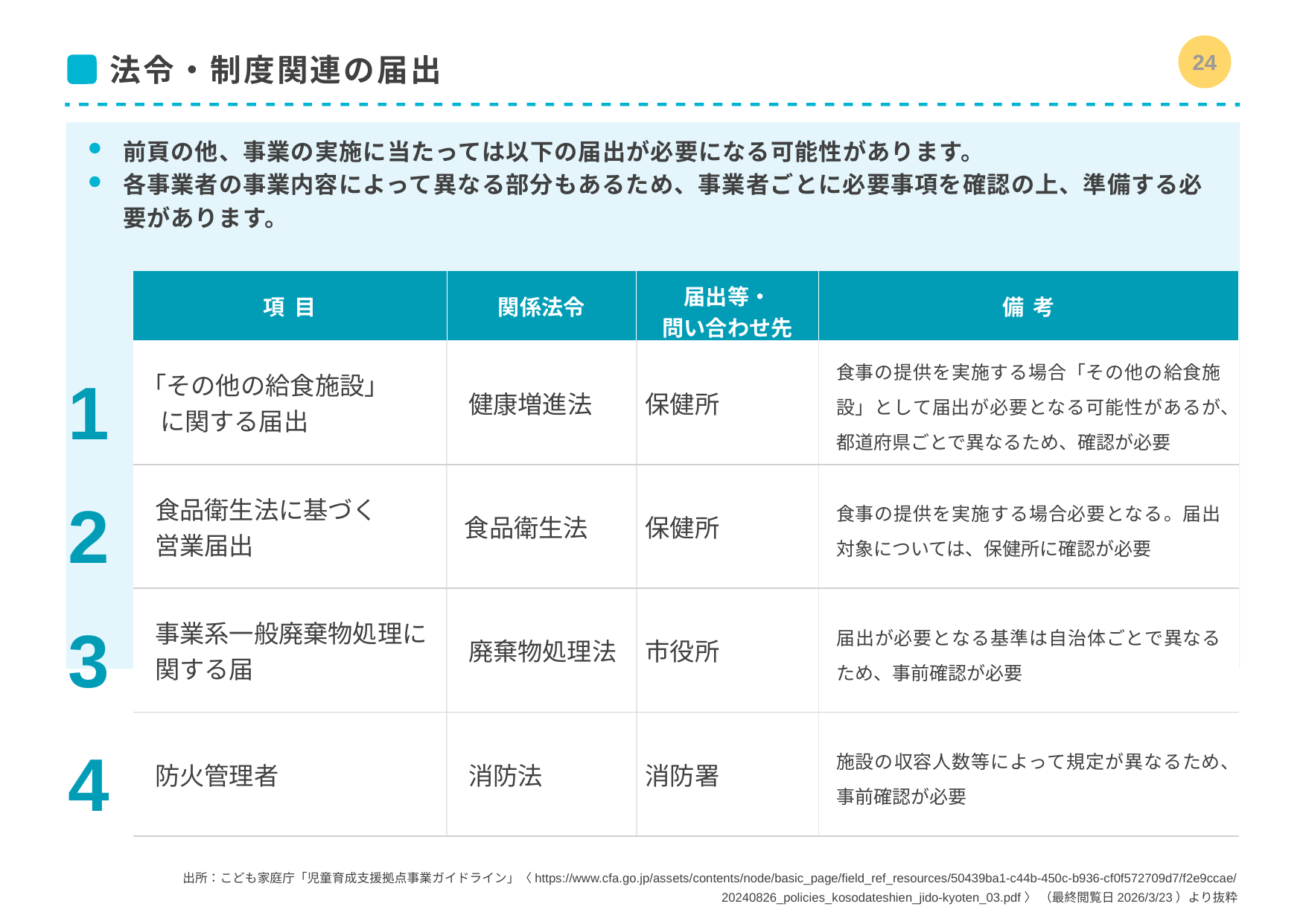

24
# 法令・制度関連の届出
前頁の他、事業の実施に当たっては以下の届出が必要になる可能性があります。
各事業者の事業内容によって異なる部分もあるため、事業者ごとに必要事項を確認の上、準備する必要があります。
| 項目 | 関係法令 | 届出等・ 問い合わせ先 | 備考 |
| --- | --- | --- | --- |
| 「その他の給食施設」 に関する届出 | 健康増進法 | 保健所 | 食事の提供を実施する場合「その他の給食施設」として届出が必要となる可能性があるが、都道府県ごとで異なるため、確認が必要 |
| 食品衛生法に基づく 営業届出 | 食品衛生法 | 保健所 | 食事の提供を実施する場合必要となる。届出対象については、保健所に確認が必要 |
| 事業系一般廃棄物処理に 関する届 | 廃棄物処理法 | 市役所 | 届出が必要となる基準は自治体ごとで異なるため、事前確認が必要 |
| 防火管理者 | 消防法 | 消防署 | 施設の収容人数等によって規定が異なるため、事前確認が必要 |
1
2
3
4
出所：こども家庭庁「児童育成支援拠点事業ガイドライン」〈https://www.cfa.go.jp/assets/contents/node/basic_page/field_ref_resources/50439ba1-c44b-450c-b936-cf0f572709d7/f2e9ccae/20240826_policies_kosodateshien_jido-kyoten_03.pdf〉 （最終閲覧日2026/3/23）より抜粋